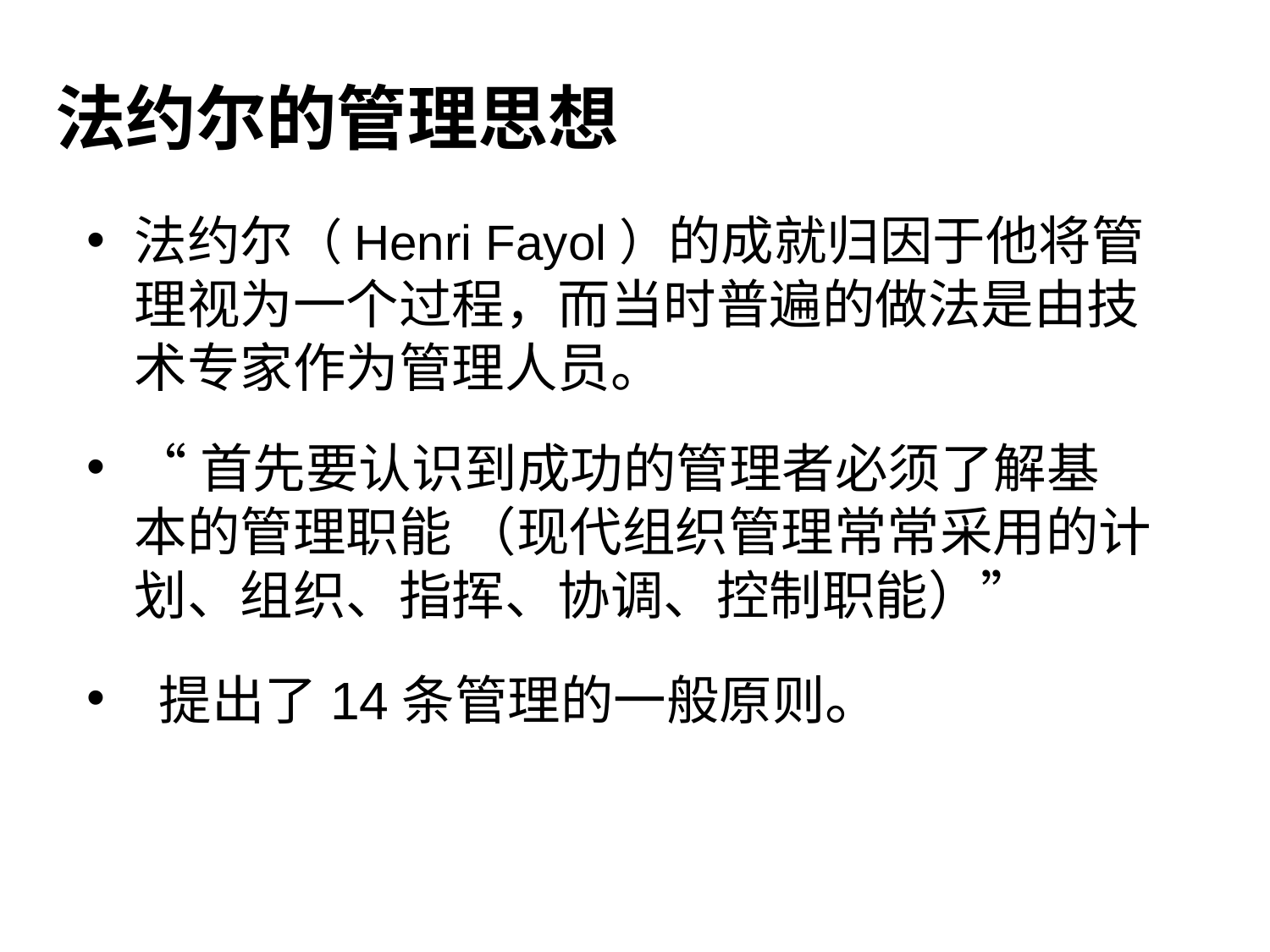

法约尔的管理思想
法约尔（Henri Fayol）的成就归因于他将管理视为一个过程，而当时普遍的做法是由技术专家作为管理人员。
“首先要认识到成功的管理者必须了解基本的管理职能 （现代组织管理常常采用的计划、组织、指挥、协调、控制职能）”
 提出了14条管理的一般原则。